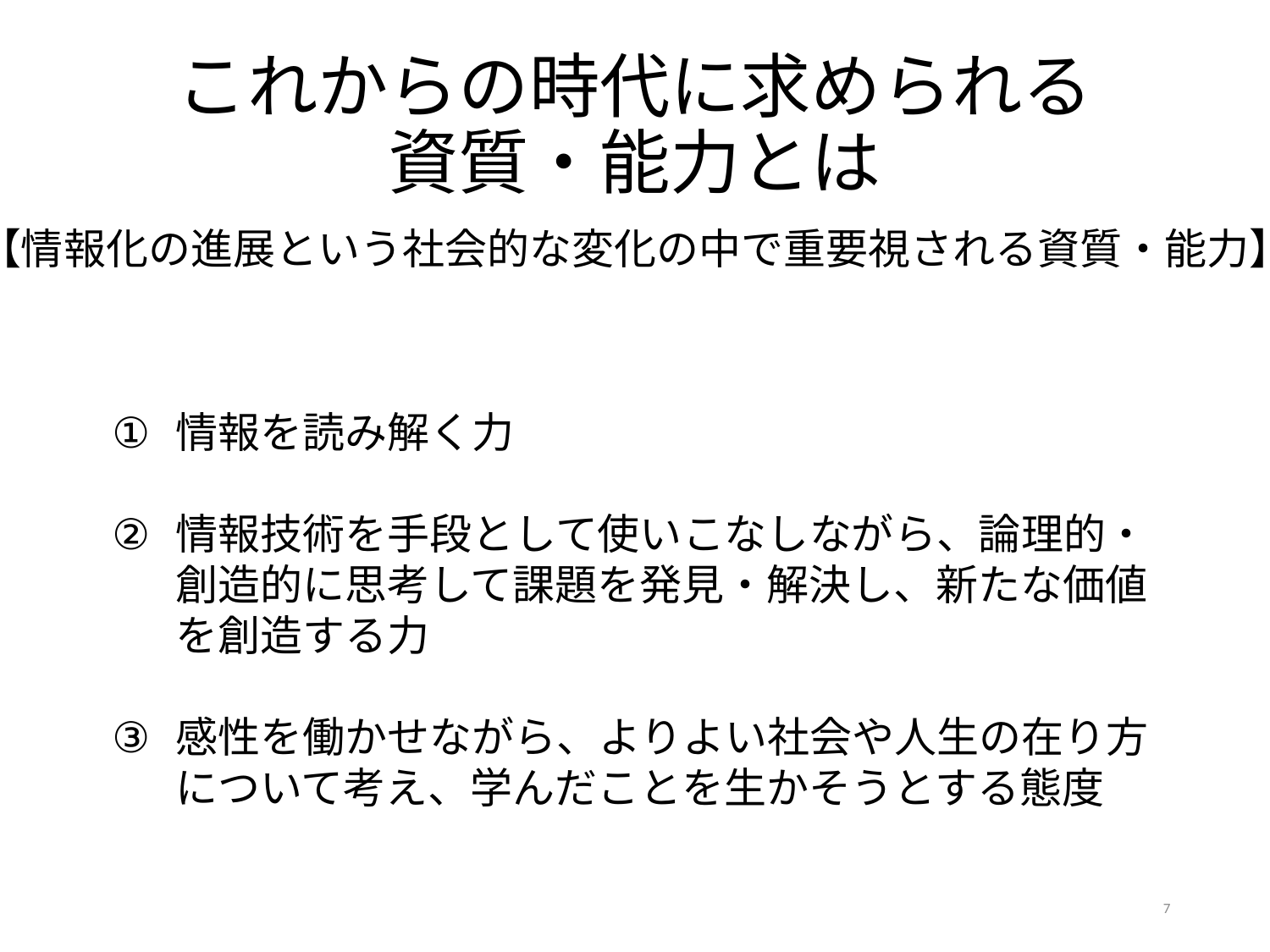

# これからの時代に求められる 資質・能力とは
【情報化の進展という社会的な変化の中で重要視される資質・能力】
情報を読み解く力

情報技術を手段として使いこなしながら、論理的・創造的に思考して課題を発見・解決し、新たな価値を創造する力

感性を働かせながら、よりよい社会や人生の在り方について考え、学んだことを生かそうとする態度
7